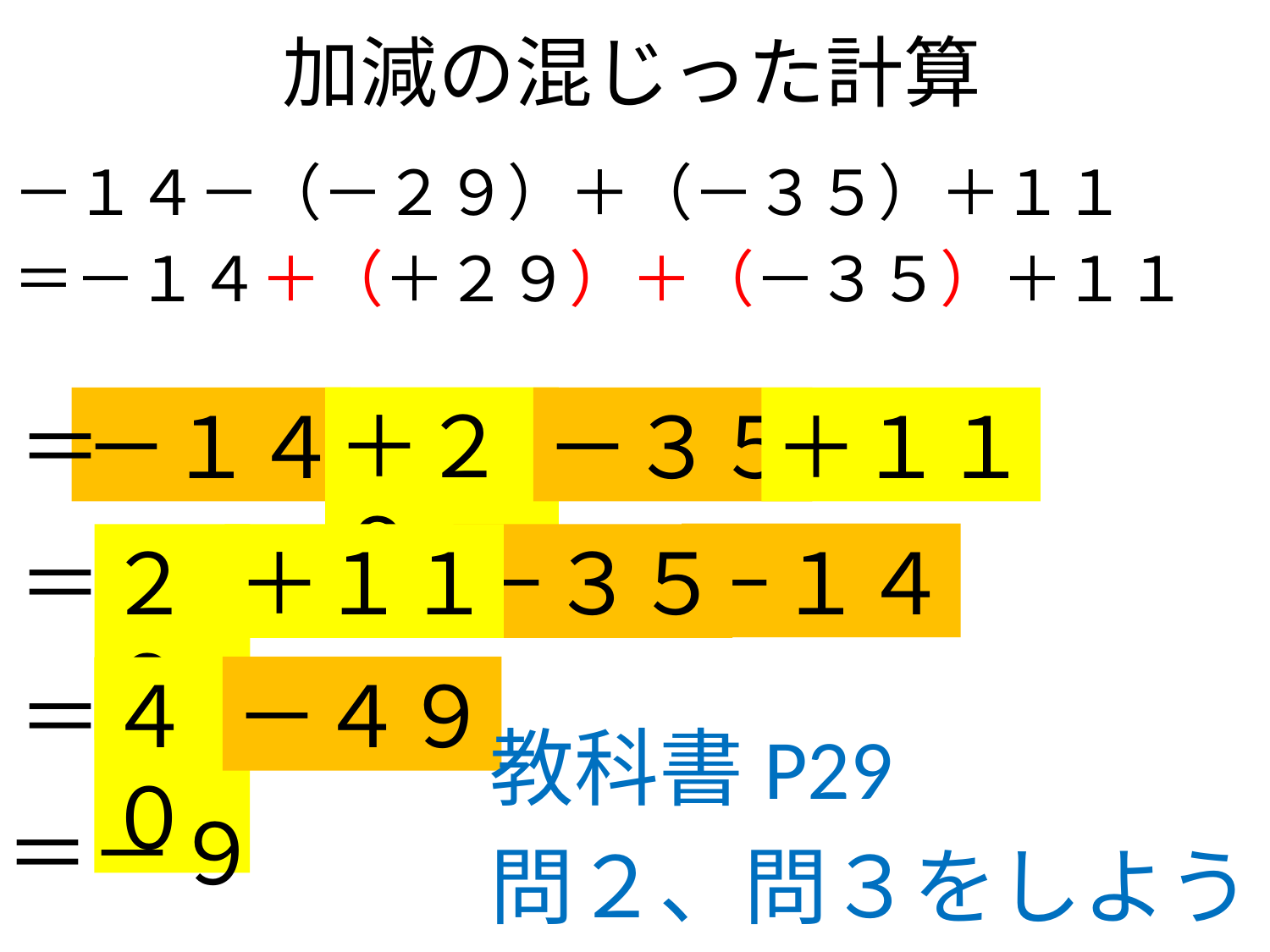

# 加減の混じった計算
－１４－（－２９）＋（－３５）＋１１
＝－１４＋（＋２９）＋（－３５）＋１１
＋１１
－３５
＝
－１４
＋２９
－１４
２９
－３５
＝
＋１１
－４９
４０
＝
教科書P29
問２、問３をしよう！
＝－９